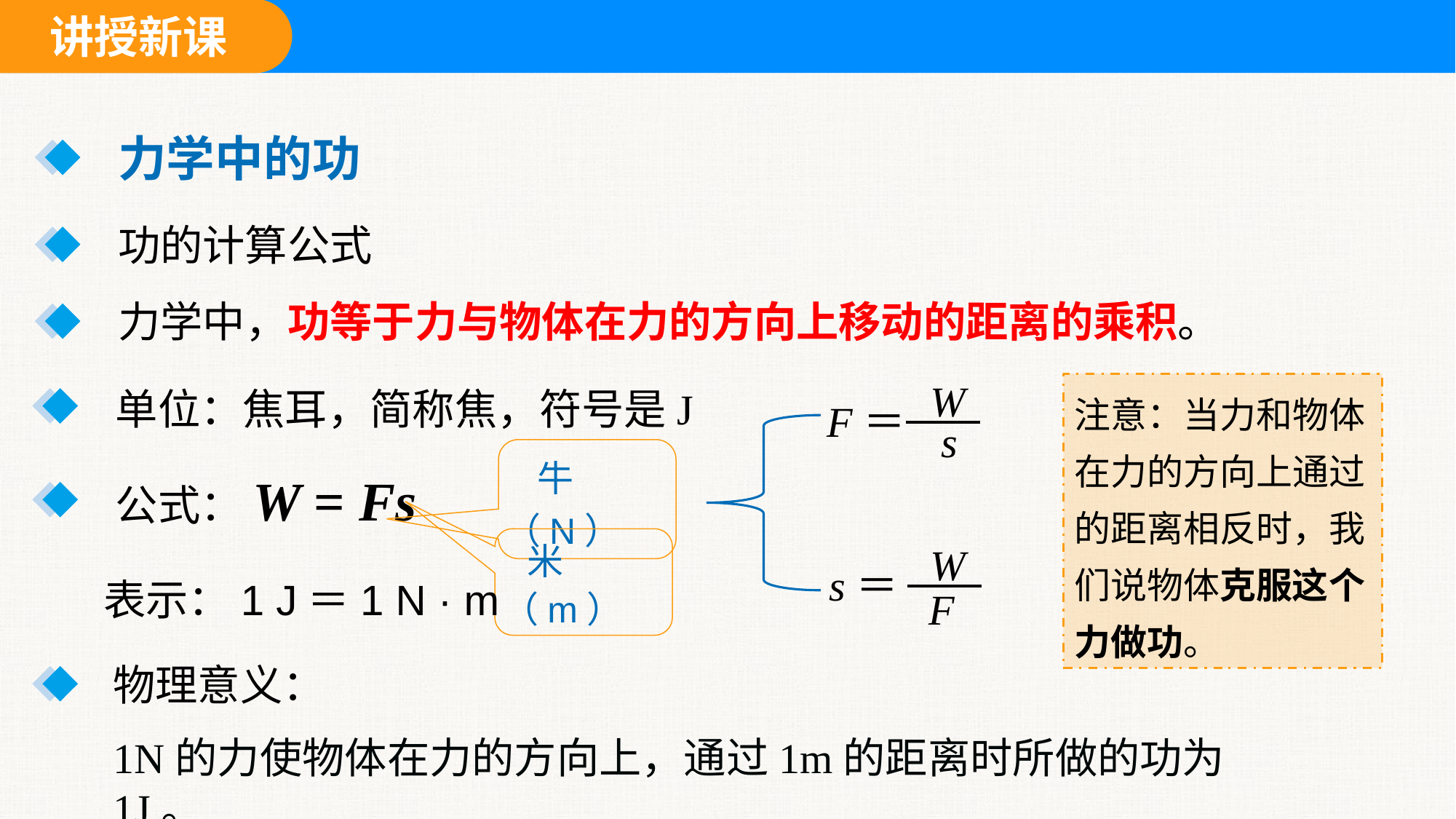

力学中的功

功的计算公式

力学中，功等于力与物体在力的方向上移动的距离的乘积。

W
F＝
s

W
s＝
F
单位：焦耳，简称焦，符号是J
注意：当力和物体在力的方向上通过的距离相反时，我们说物体克服这个力做功。

   牛（N）
公式：W = Fs

  米（m）
表示：1 J＝1 N · m
物理意义：
1N的力使物体在力的方向上，通过1m的距离时所做的功为1J。